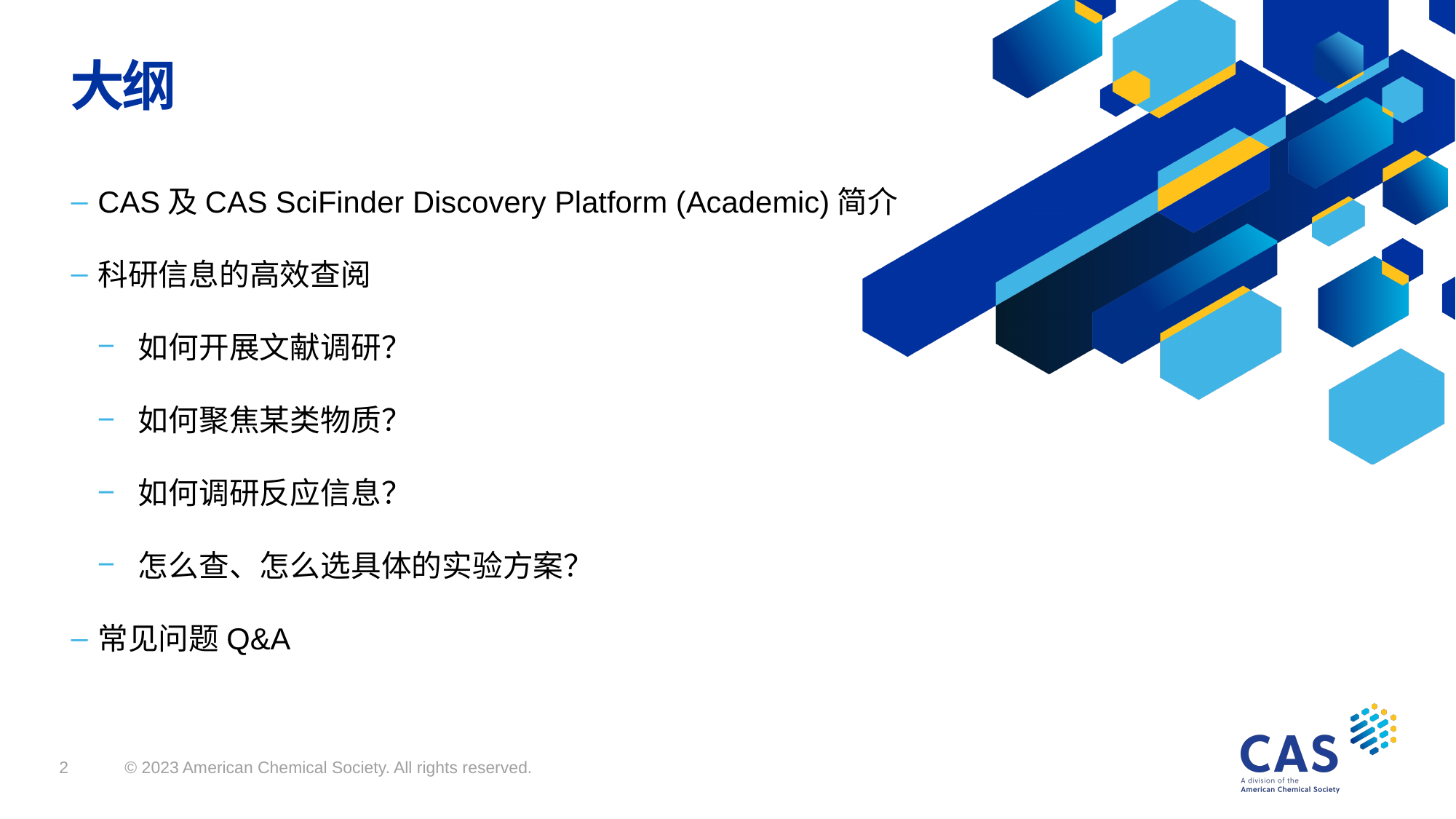

大纲
CAS及CAS SciFinder Discovery Platform (Academic)简介
科研信息的高效查阅
如何开展文献调研？
如何聚焦某类物质？
如何调研反应信息？
怎么查、怎么选具体的实验方案？
常见问题Q&A

© 2023 American Chemical Society. All rights reserved.
2